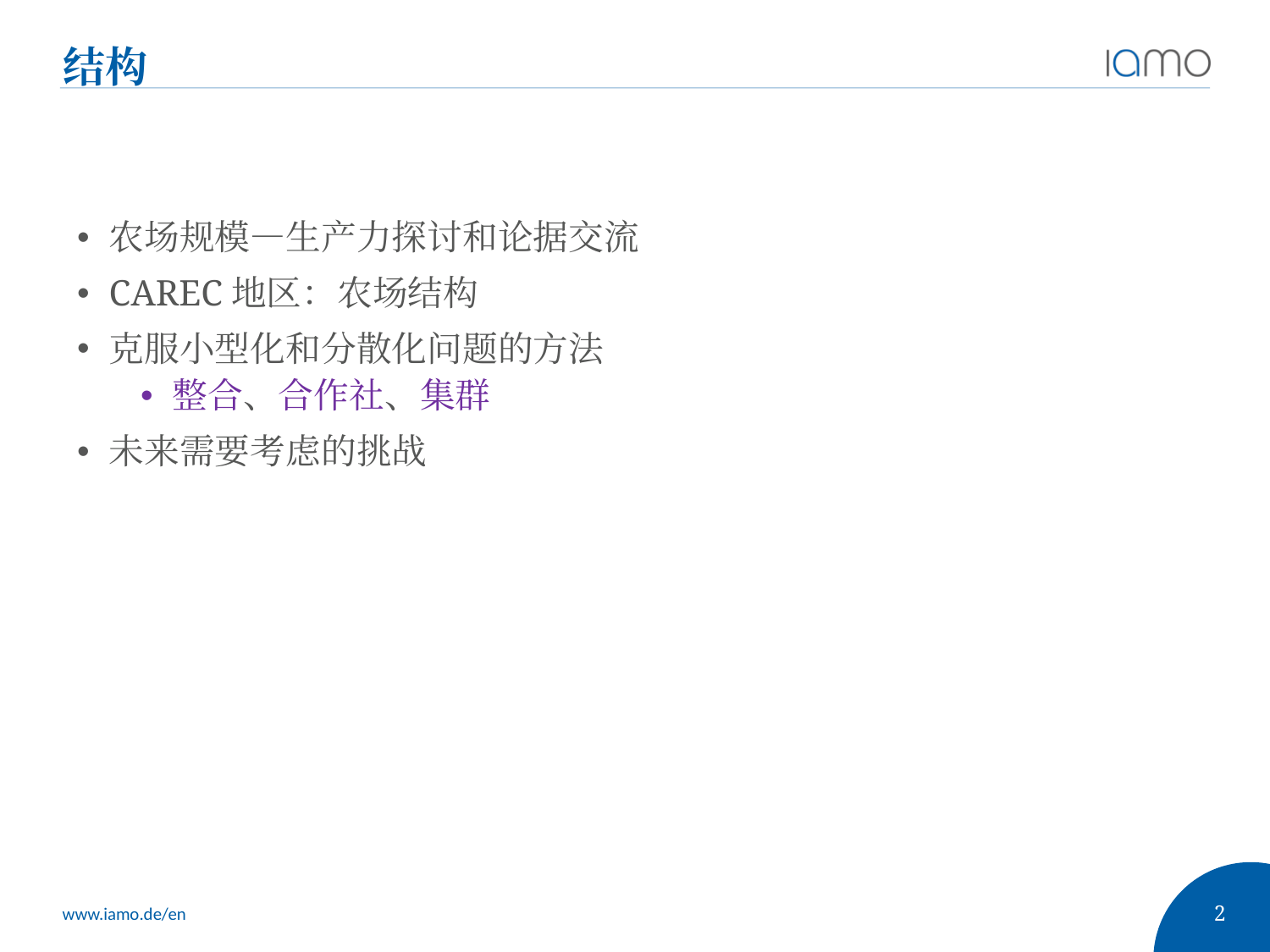

# 结构
农场规模—生产力探讨和论据交流
CAREC地区：农场结构
克服小型化和分散化问题的方法
整合、合作社、集群
未来需要考虑的挑战

2